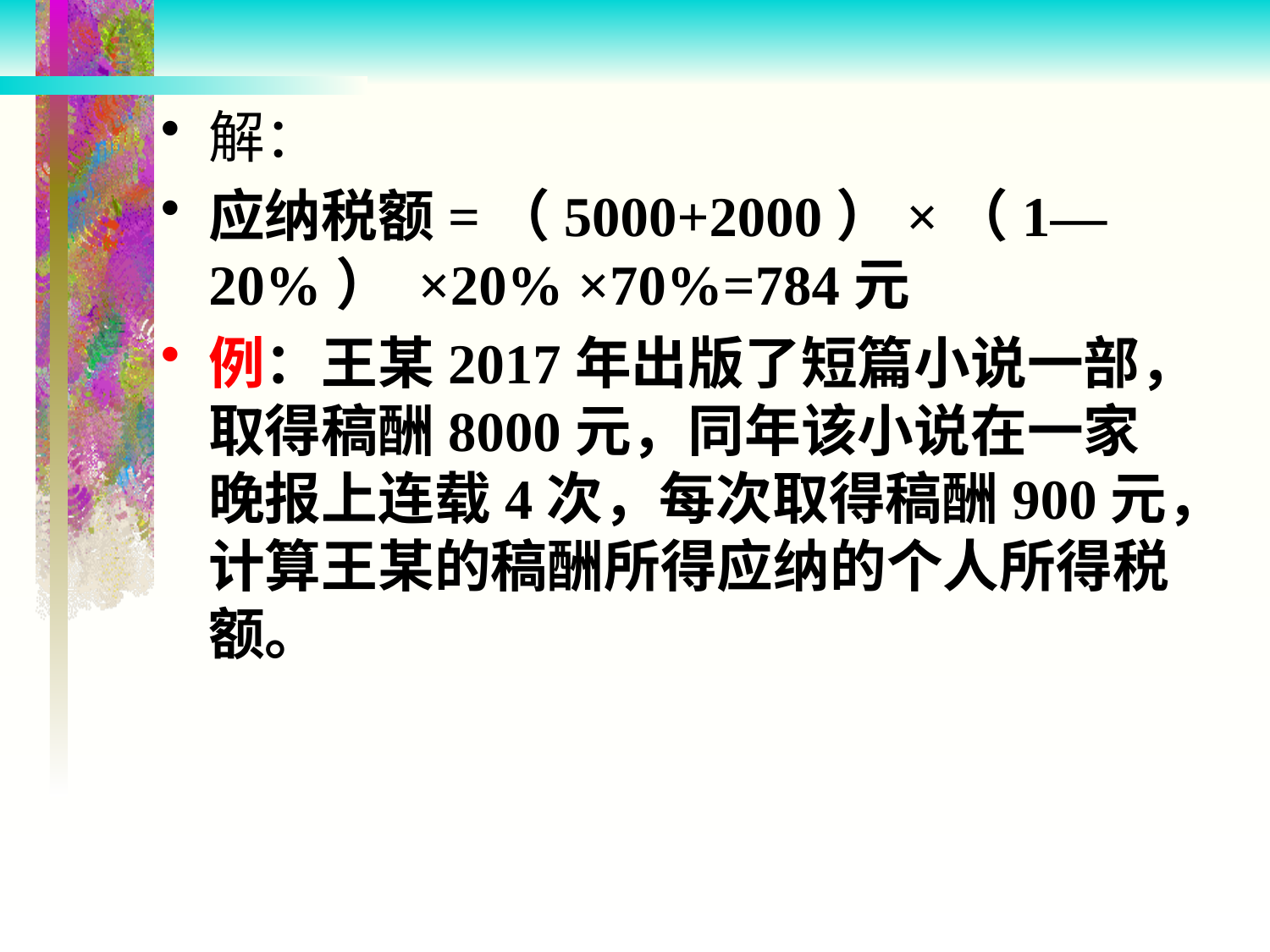

解：
应纳税额=（5000+2000）×（1—20%） ×20% ×70%=784元
例：王某2017年出版了短篇小说一部，取得稿酬8000元，同年该小说在一家晚报上连载4次，每次取得稿酬900元，计算王某的稿酬所得应纳的个人所得税额。